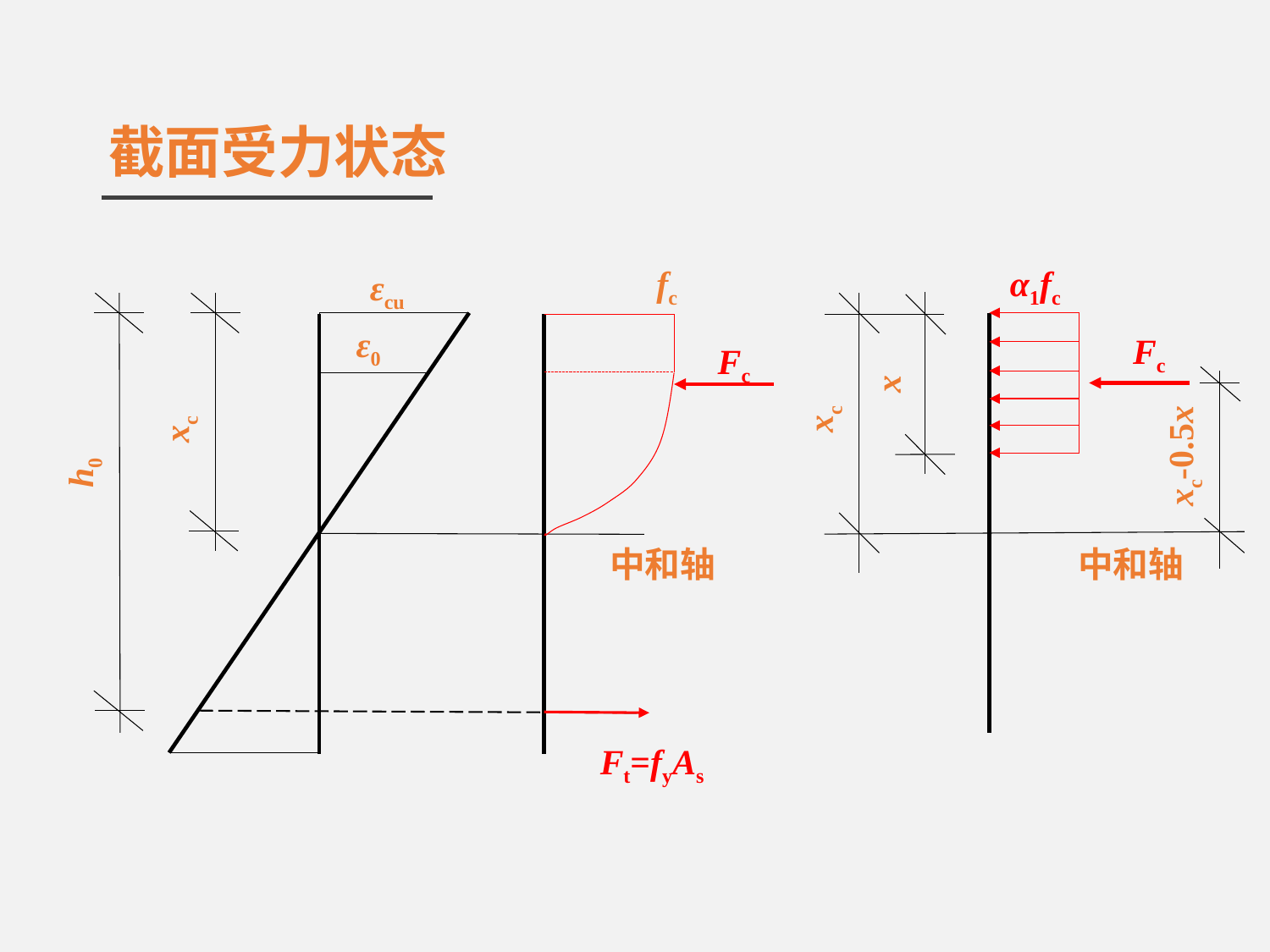

截面受力状态
fc
α1fc
εcu
ε0
Fc
Fc

x
xc
xc-0.5x
xc
h0
中和轴
中和轴
Ft=fyAs
16